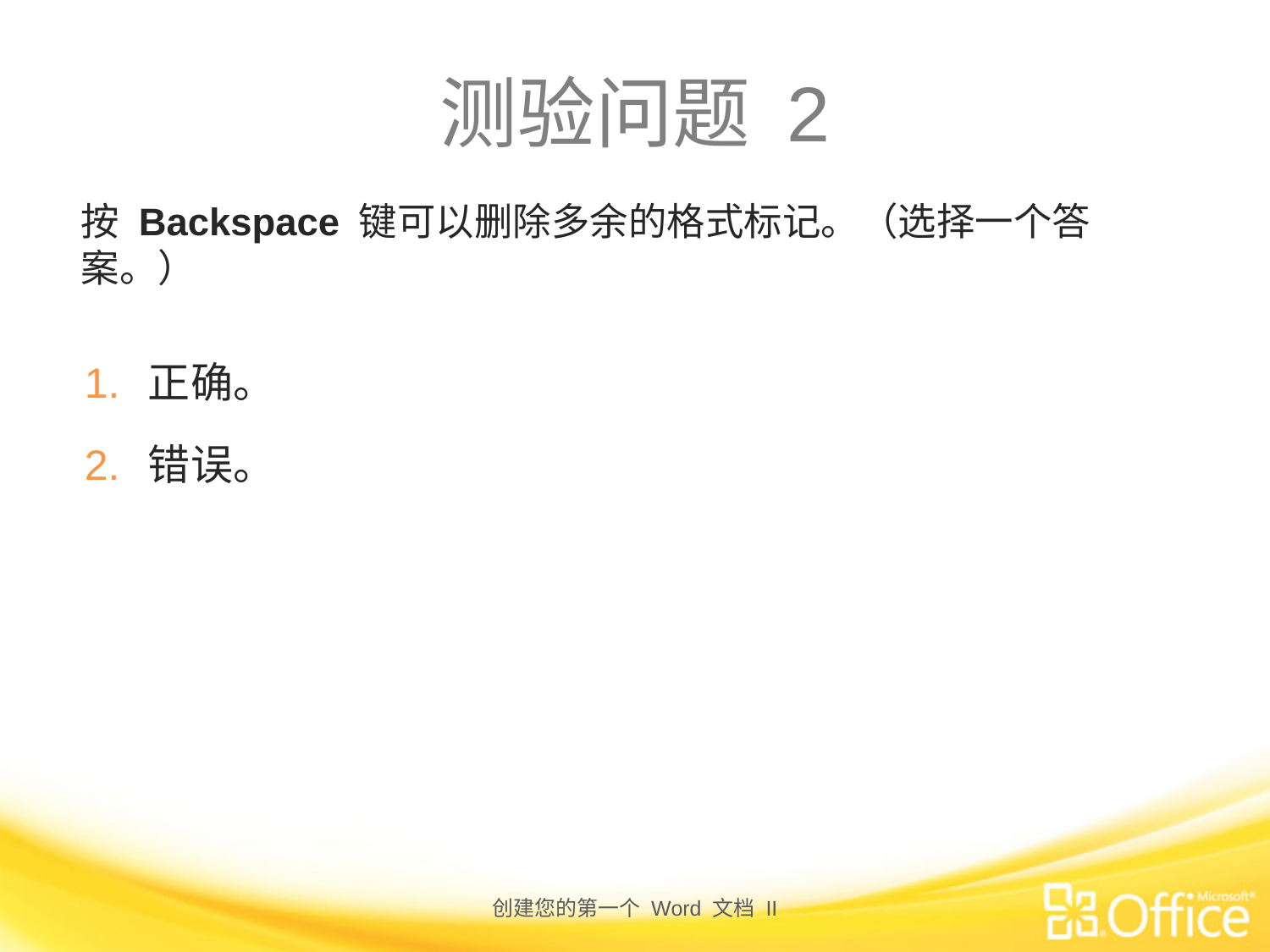

# 测验问题 2
按 Backspace 键可以删除多余的格式标记。（选择一个答案。）
正确。
错误。
创建您的第一个 Word 文档 II